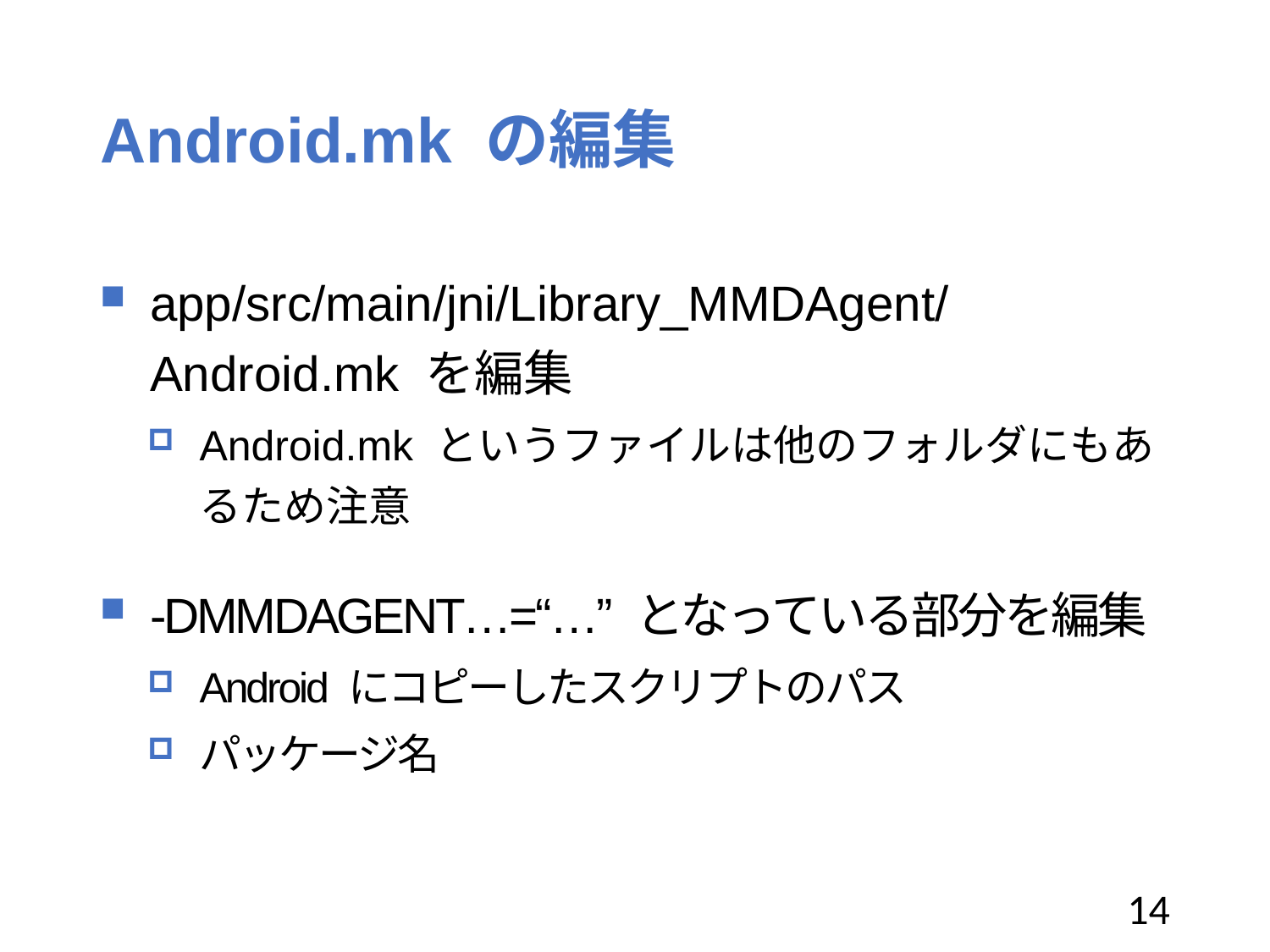

# Android.mk の編集
app/src/main/jni/Library_MMDAgent/Android.mk を編集
Android.mk というファイルは他のフォルダにもあるため注意
-DMMDAGENT…=“…” となっている部分を編集
Android にコピーしたスクリプトのパス
パッケージ名
14